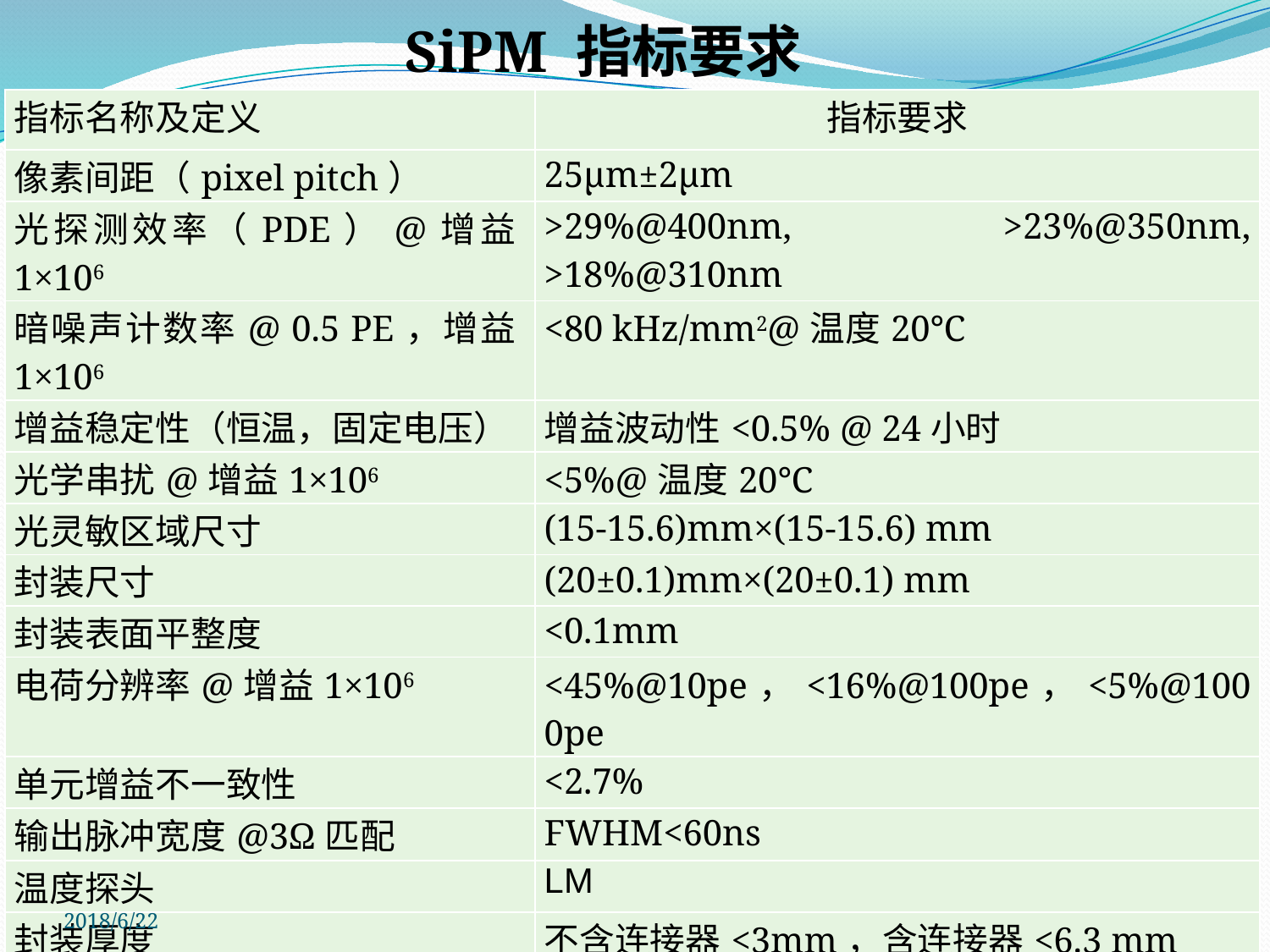

SiPM 指标要求
| 指标名称及定义 | 指标要求 |
| --- | --- |
| 像素间距（pixel pitch） | 25μm±2μm |
| 光探测效率（PDE）@增益1×106 | >29%@400nm, >23%@350nm, >18%@310nm |
| 暗噪声计数率@ 0.5 PE，增益1×106 | <80 kHz/mm2@温度20℃ |
| 增益稳定性（恒温，固定电压） | 增益波动性<0.5% @ 24小时 |
| 光学串扰@增益1×106 | <5%@温度20℃ |
| 光灵敏区域尺寸 | (15-15.6)mm×(15-15.6) mm |
| 封装尺寸 | (20±0.1)mm×(20±0.1) mm |
| 封装表面平整度 | <0.1mm |
| 电荷分辨率@增益1×106 | <45%@10pe，<16%@100pe，<5%@1000pe |
| 单元增益不一致性 | <2.7% |
| 输出脉冲宽度@3Ω匹配 | FWHM<60ns |
| 温度探头 | LM |
| 封装厚度 | 不含连接器<3mm，含连接器<6.3 mm |
| 储存温度 | -30℃～+80℃ |
| 工作温度 | -30℃～+60℃ |
2018/6/22
16